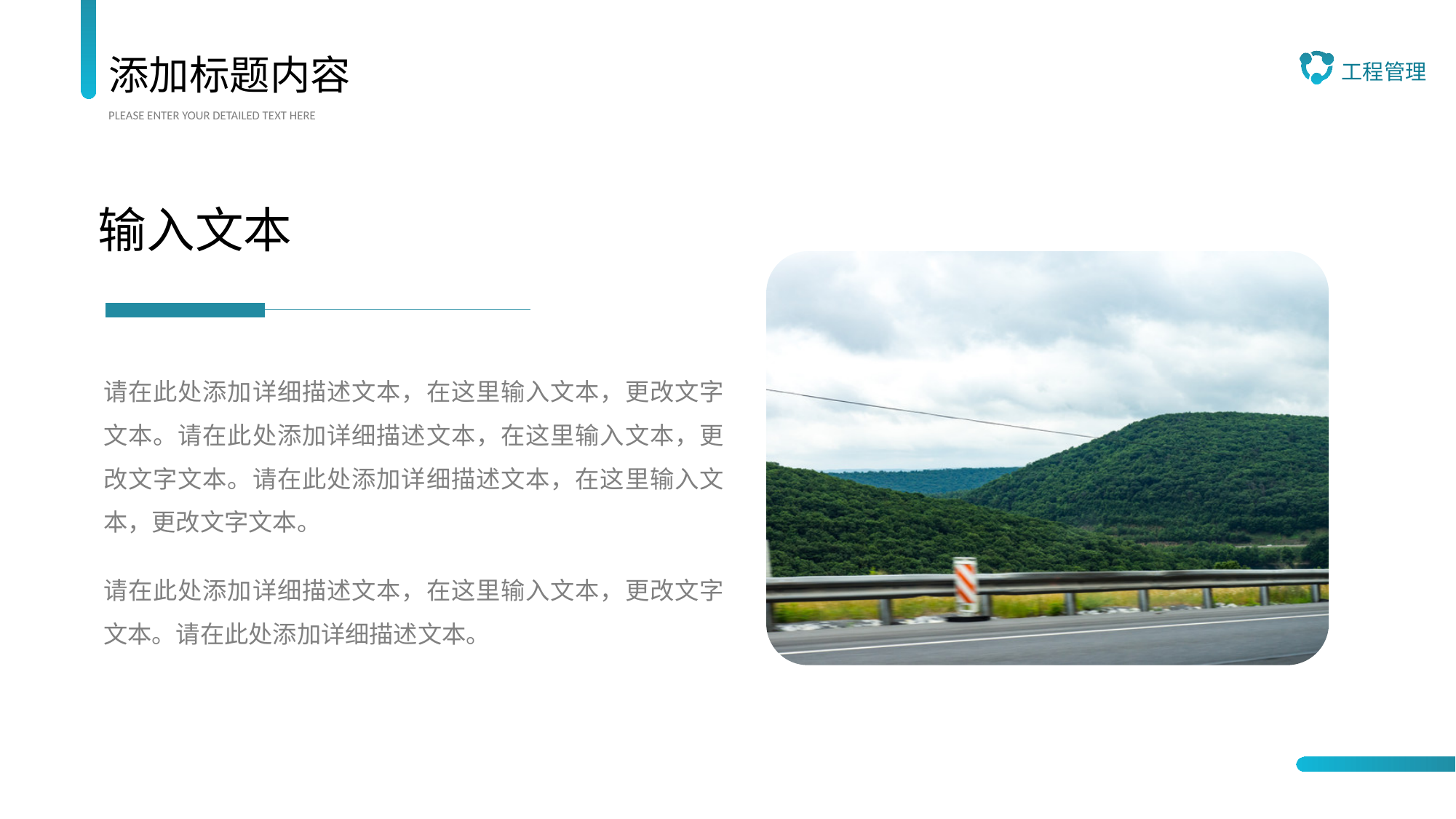

添加标题内容

工程管理
PLEASE ENTER YOUR DETAILED TEXT HERE
输入文本
请在此处添加详细描述文本，在这里输入文本，更改文字文本。请在此处添加详细描述文本，在这里输入文本，更改文字文本。请在此处添加详细描述文本，在这里输入文本，更改文字文本。
请在此处添加详细描述文本，在这里输入文本，更改文字文本。请在此处添加详细描述文本。